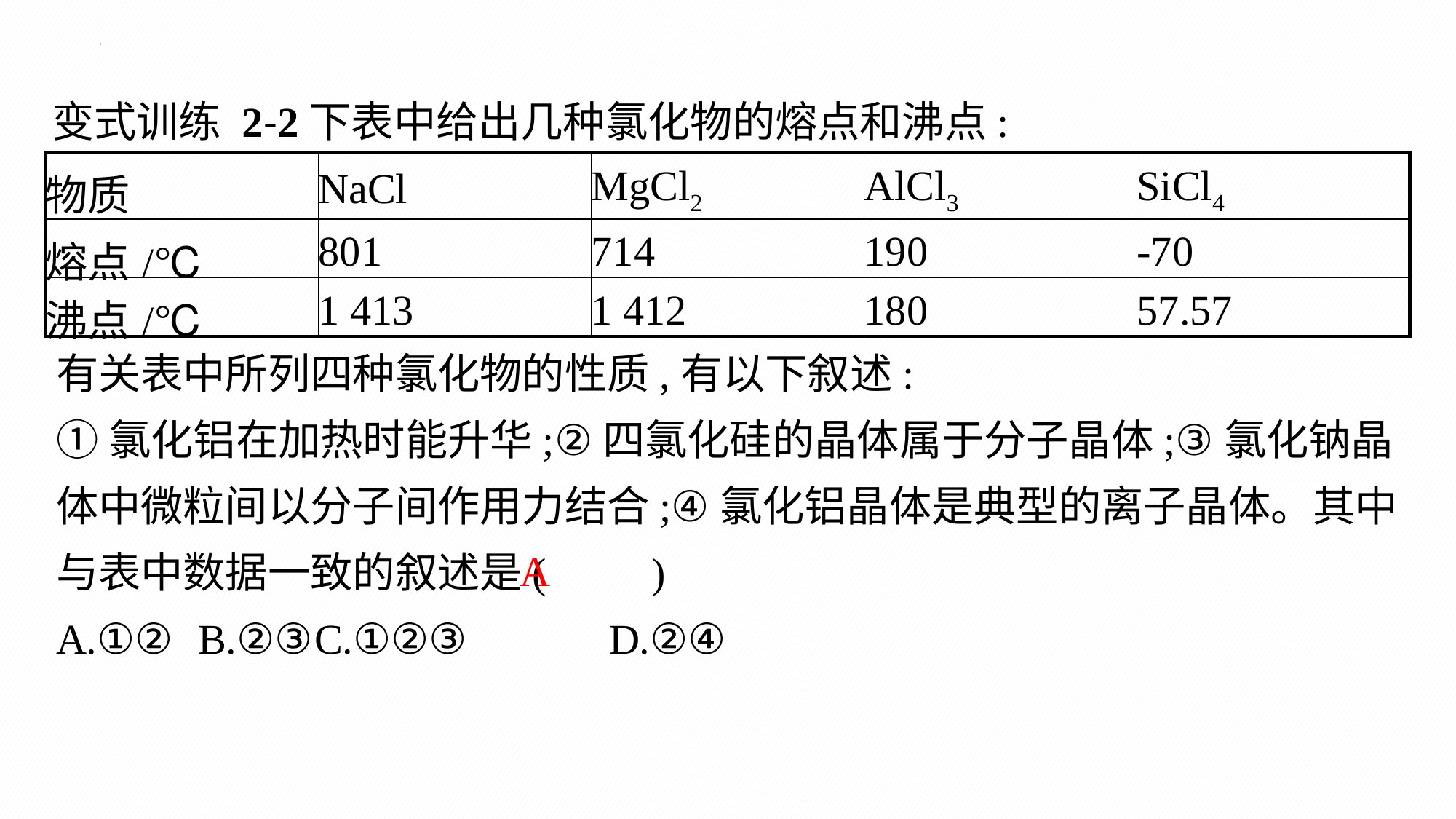

变式训练 2-2下表中给出几种氯化物的熔点和沸点:
| 物质 | NaCl | MgCl2 | AlCl3 | SiCl4 |
| --- | --- | --- | --- | --- |
| 熔点/℃ | 801 | 714 | 190 | -70 |
| 沸点/℃ | 1 413 | 1 412 | 180 | 57.57 |
有关表中所列四种氯化物的性质,有以下叙述:
①氯化铝在加热时能升华;②四氯化硅的晶体属于分子晶体;③氯化钠晶体中微粒间以分子间作用力结合;④氯化铝晶体是典型的离子晶体。其中与表中数据一致的叙述是(　　)
A.①②	B.②③	C.①②③	     D.②④
A